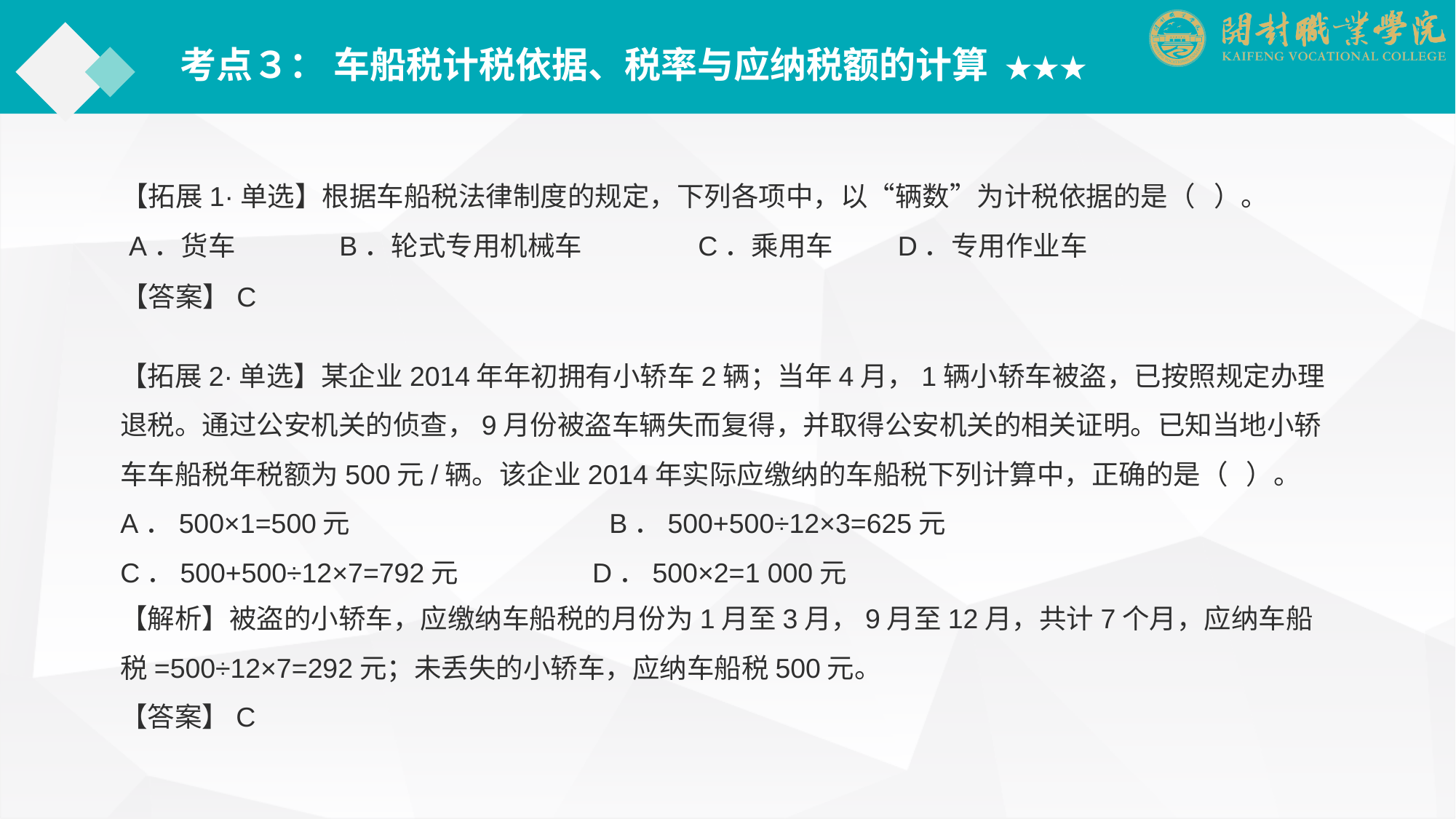

考点３： 车船税计税依据、税率与应纳税额的计算  ★★★
【拓展1·单选】根据车船税法律制度的规定，下列各项中，以“辆数”为计税依据的是（   ）。
 A．货车	B．轮式专用机械车　　　　C．乘用车	 D．专用作业车
【答案】C
【拓展2·单选】某企业2014年年初拥有小轿车2辆；当年4月，1辆小轿车被盗，已按照规定办理退税。通过公安机关的侦查，9月份被盗车辆失而复得，并取得公安机关的相关证明。已知当地小轿车车船税年税额为500元/辆。该企业2014年实际应缴纳的车船税下列计算中，正确的是（   ）。
A．500×1=500元		   　B．500+500÷12×3=625元
C．500+500÷12×7=792元   　　　　D．500×2=1 000元
【解析】被盗的小轿车，应缴纳车船税的月份为1月至3月，9月至12月，共计7个月，应纳车船税=500÷12×7=292元；未丢失的小轿车，应纳车船税500元。
【答案】C